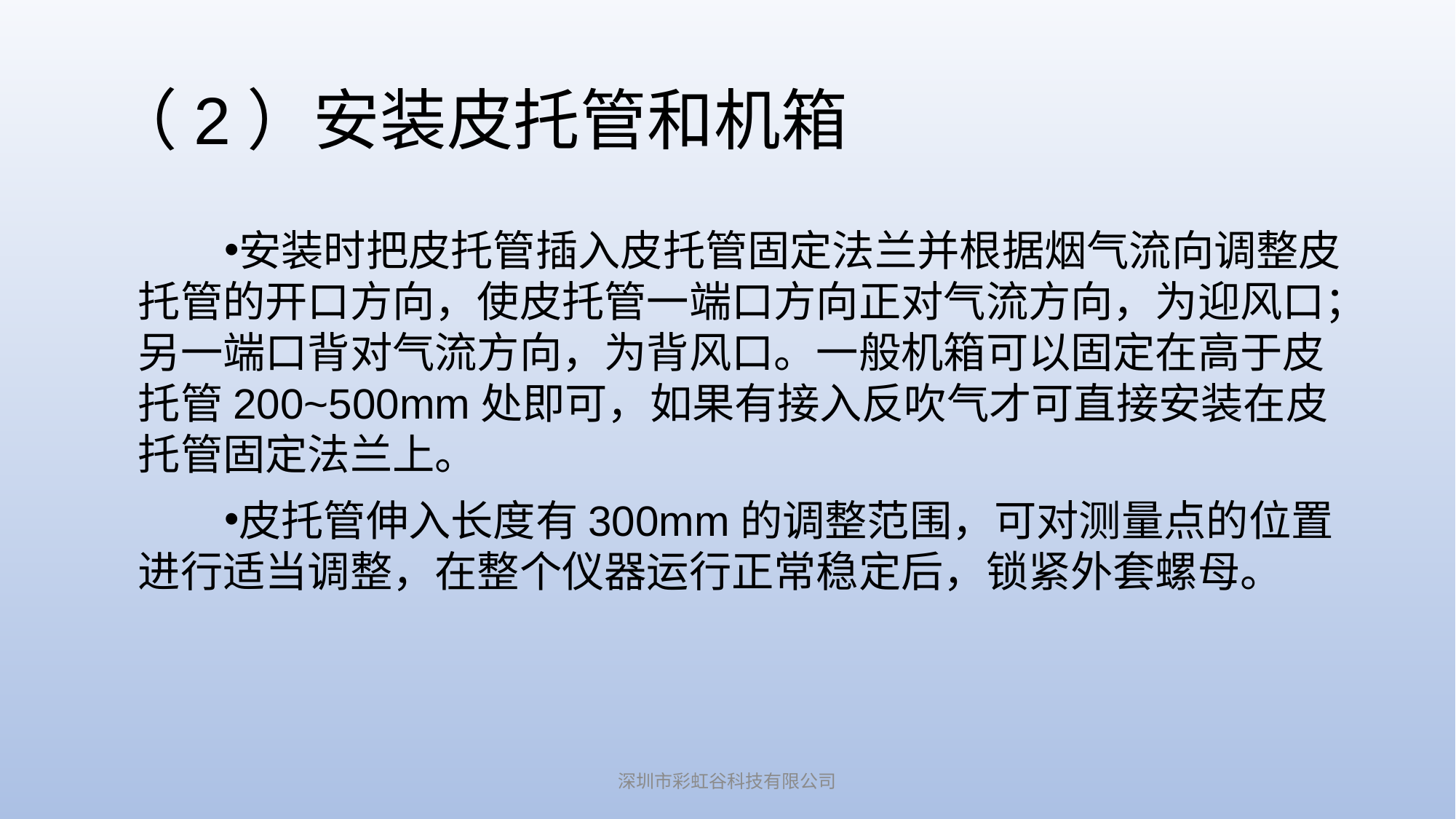

# （2）安装皮托管和机箱
安装时把皮托管插入皮托管固定法兰并根据烟气流向调整皮托管的开口方向，使皮托管一端口方向正对气流方向，为迎风口；另一端口背对气流方向，为背风口。一般机箱可以固定在高于皮托管200~500mm处即可，如果有接入反吹气才可直接安装在皮托管固定法兰上。
皮托管伸入长度有300mm的调整范围，可对测量点的位置进行适当调整，在整个仪器运行正常稳定后，锁紧外套螺母。

深圳市彩虹谷科技有限公司
13